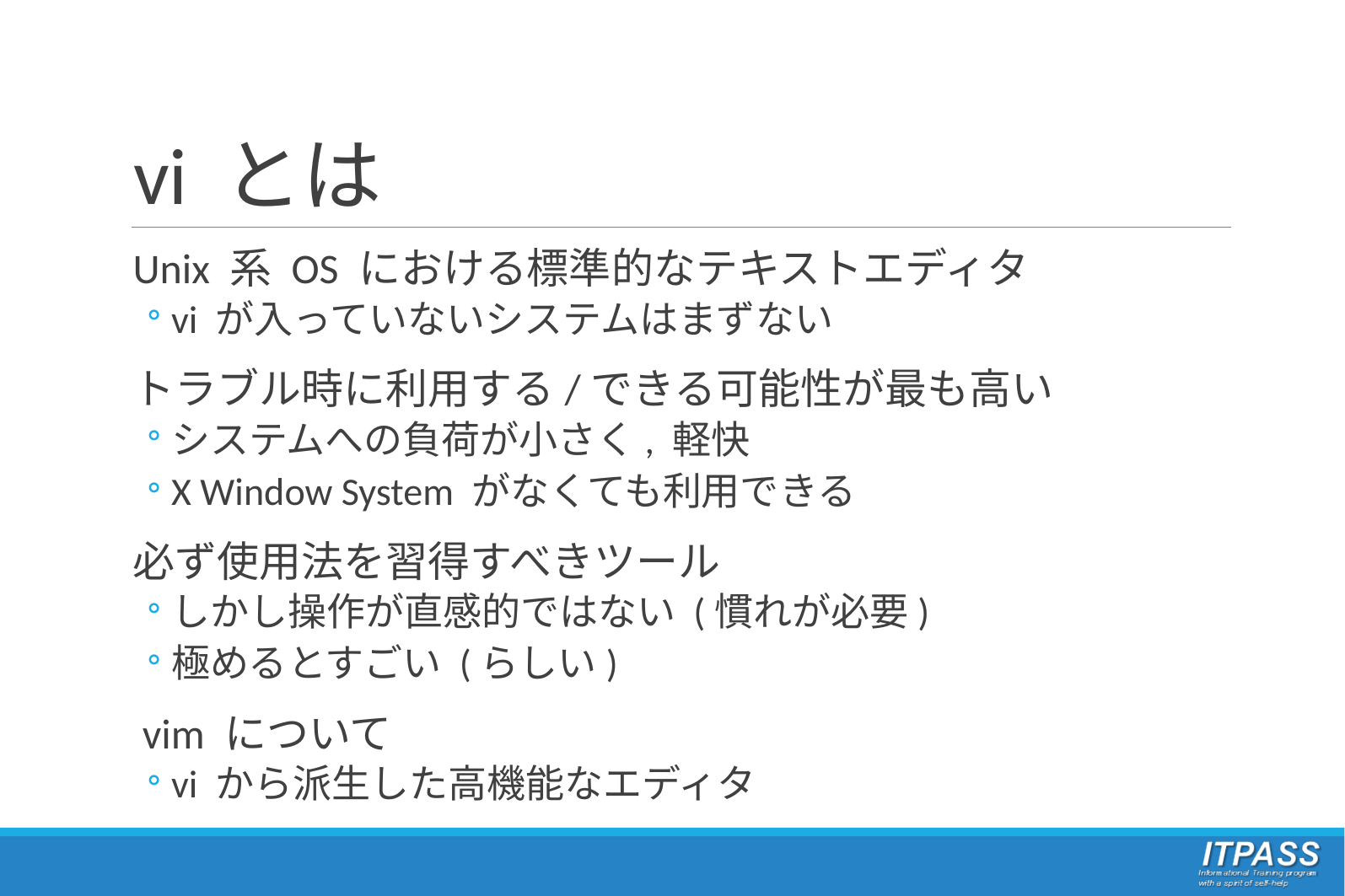

# vi とは
Unix 系 OS における標準的なテキストエディタ
vi が入っていないシステムはまずない
トラブル時に利用する/できる可能性が最も高い
システムへの負荷が小さく, 軽快
X Window System がなくても利用できる
必ず使用法を習得すべきツール
しかし操作が直感的ではない (慣れが必要)
極めるとすごい (らしい)
 vim について
vi から派生した高機能なエディタ